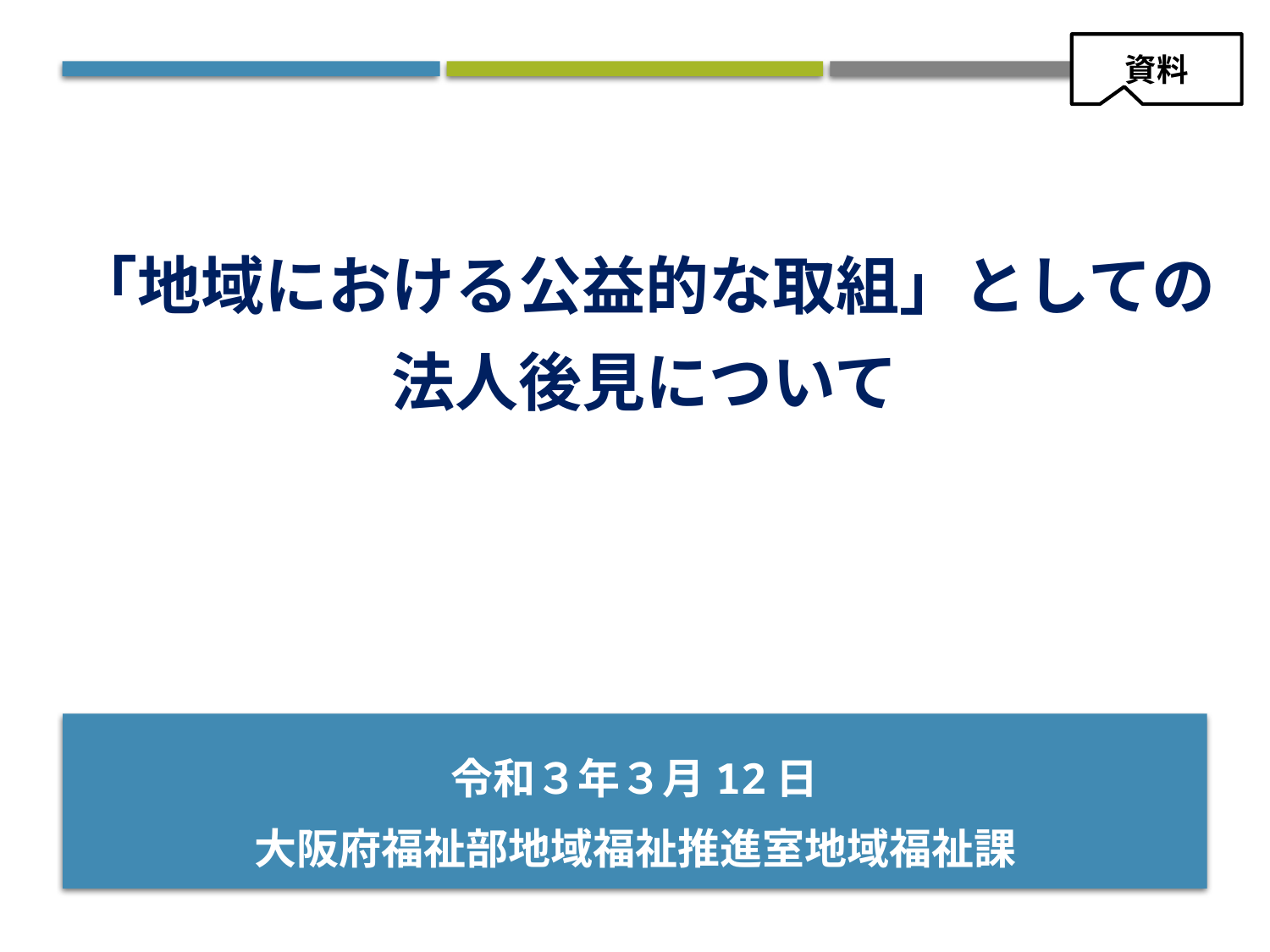

資料
「地域における公益的な取組」としての
法人後見について
令和３年３月12日
大阪府福祉部地域福祉推進室地域福祉課